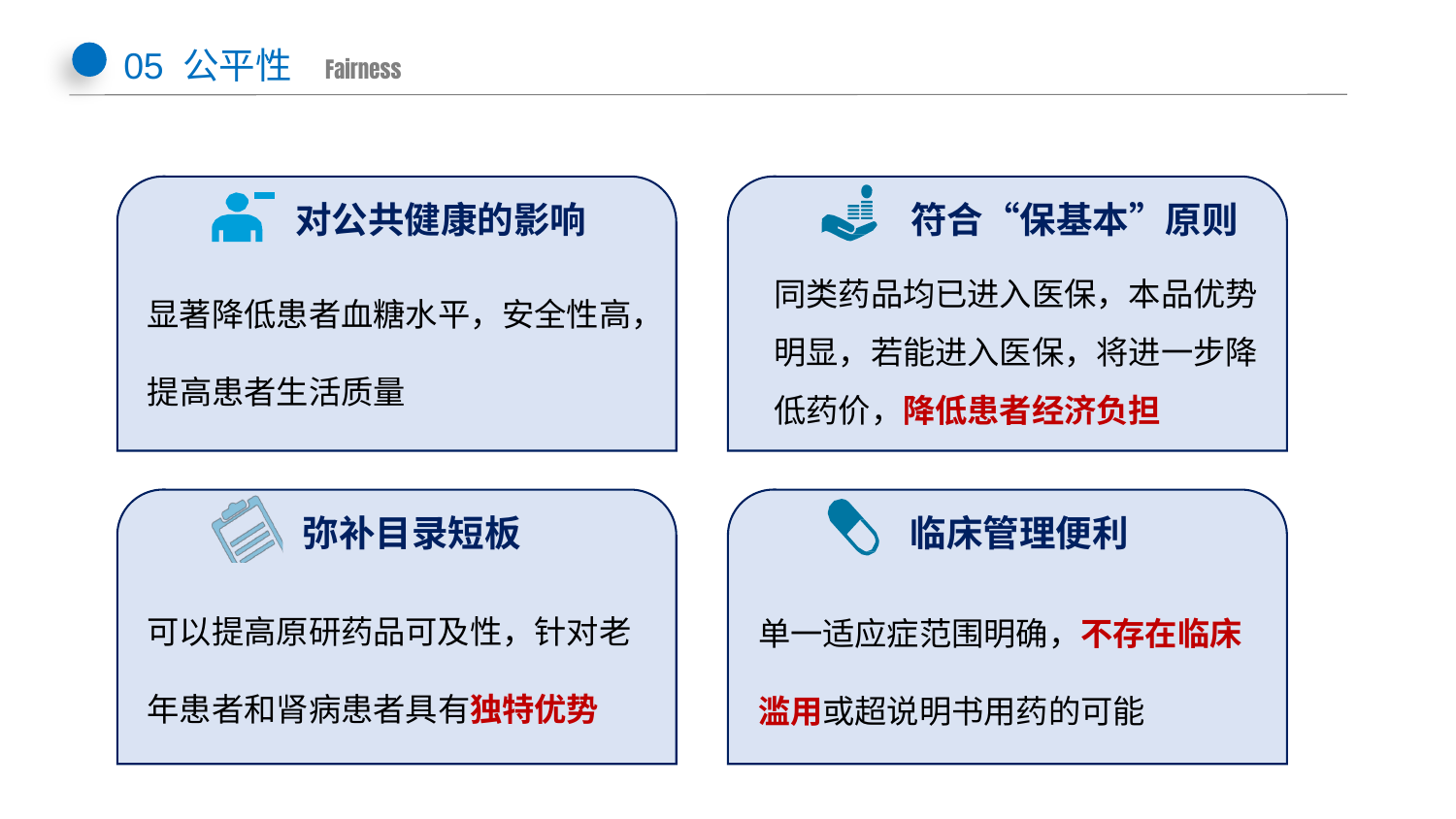

05 公平性   Fairness

对公共健康的影响
符合“保基本”原则

同类药品均已进入医保，本品优势明显，若能进入医保，将进一步降低药价，降低患者经济负担
显著降低患者血糖水平，安全性高，提高患者生活质量

弥补目录短板
临床管理便利
可以提高原研药品可及性，针对老年患者和肾病患者具有独特优势
单一适应症范围明确，不存在临床滥用或超说明书用药的可能